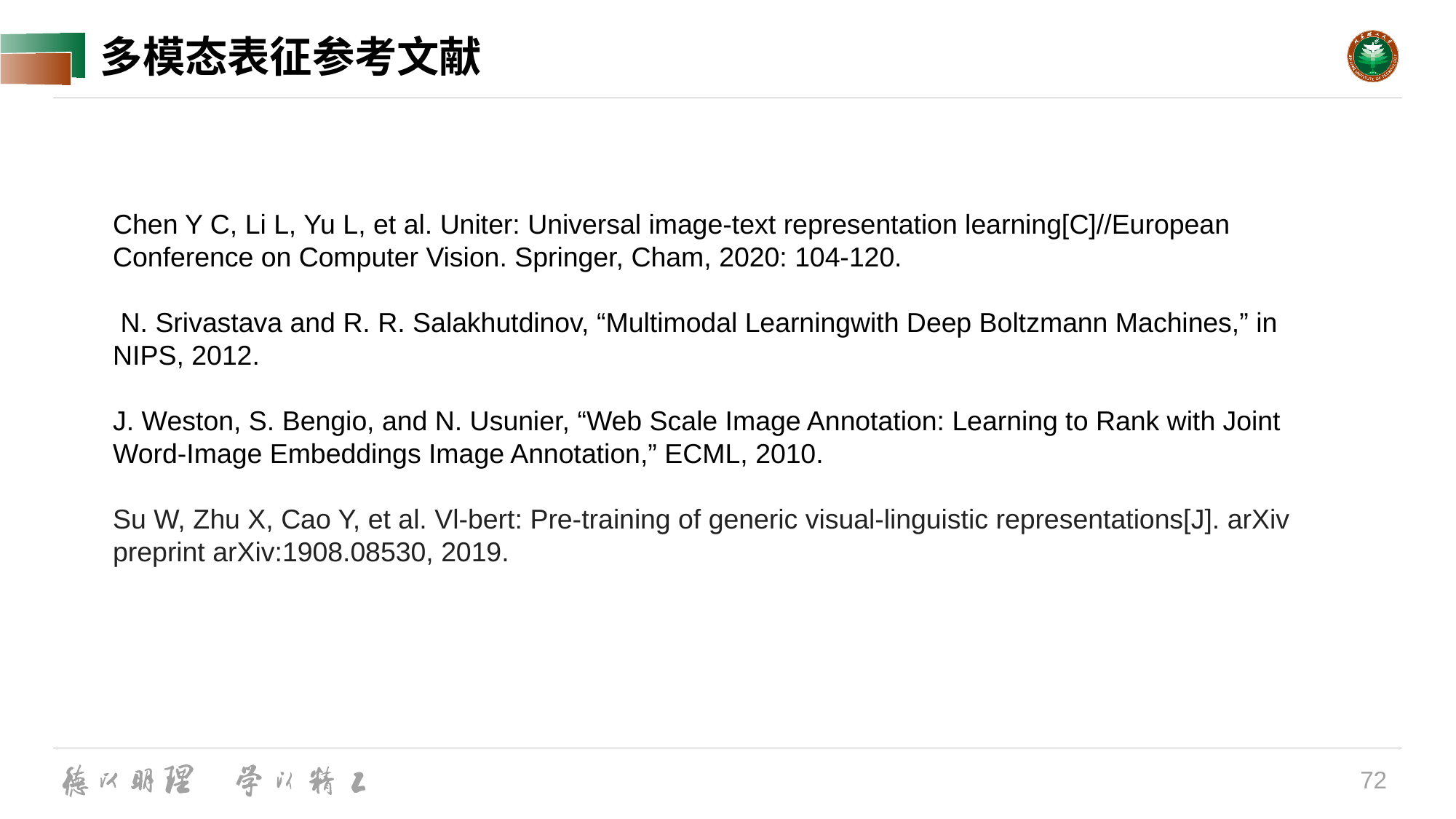

# 多模态表征参考文献
Chen Y C, Li L, Yu L, et al. Uniter: Universal image-text representation learning[C]//European Conference on Computer Vision. Springer, Cham, 2020: 104-120.

 N. Srivastava and R. R. Salakhutdinov, “Multimodal Learningwith Deep Boltzmann Machines,” in NIPS, 2012.

J. Weston, S. Bengio, and N. Usunier, “Web Scale Image Annotation: Learning to Rank with Joint Word-Image Embeddings Image Annotation,” ECML, 2010.

Su W, Zhu X, Cao Y, et al. Vl-bert: Pre-training of generic visual-linguistic representations[J]. arXiv preprint arXiv:1908.08530, 2019.